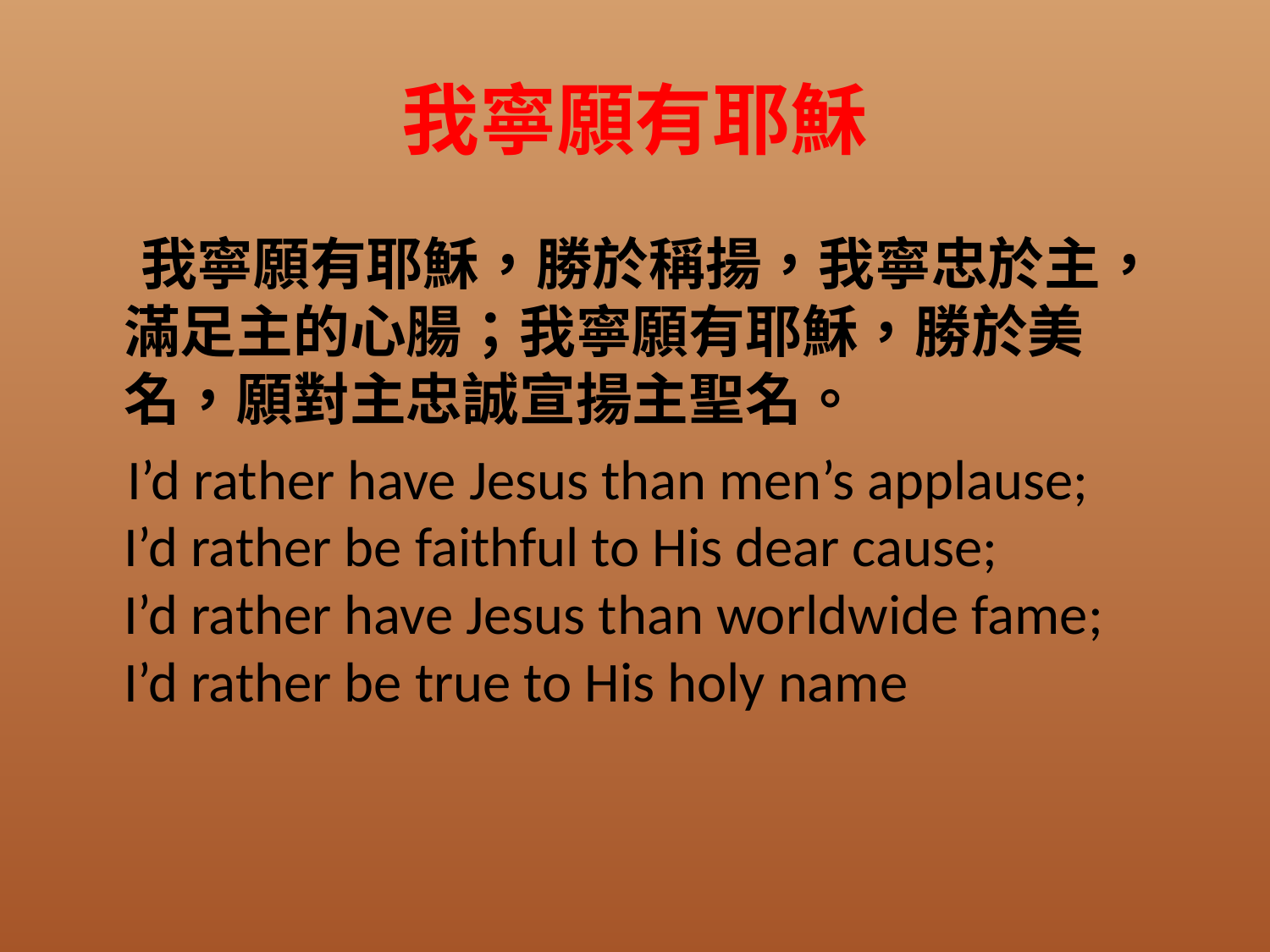

# 我寧願有耶穌
    我寧願有耶穌，勝於稱揚，我寧忠於主，滿足主的心腸；我寧願有耶穌，勝於美名，願對主忠誠宣揚主聖名。
    I’d rather have Jesus than men’s applause;
I’d rather be faithful to His dear cause;
I’d rather have Jesus than worldwide fame;
I’d rather be true to His holy name